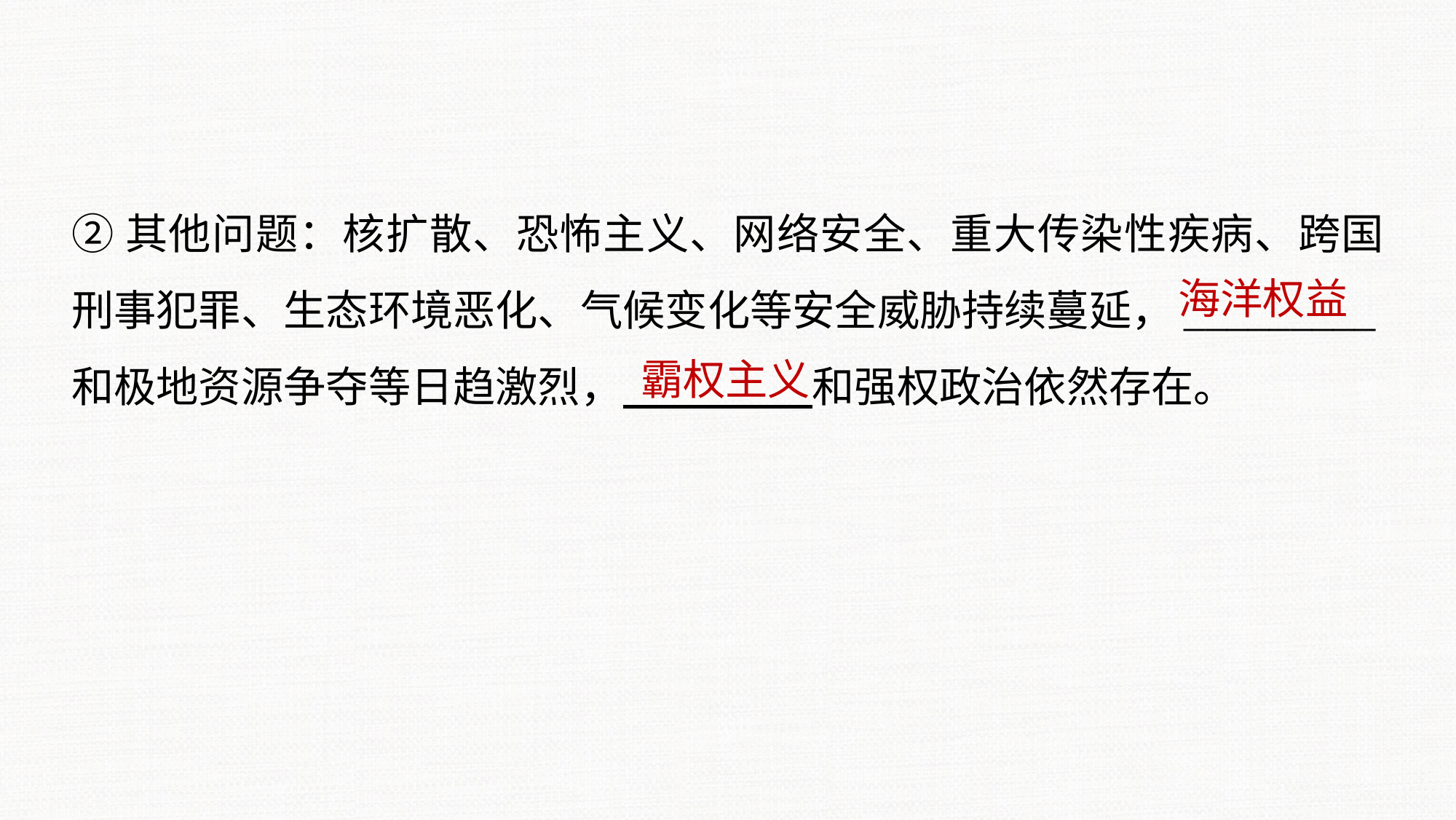

②其他问题：核扩散、恐怖主义、网络安全、重大传染性疾病、跨国刑事犯罪、生态环境恶化、气候变化等安全威胁持续蔓延，_________
和极地资源争夺等日趋激烈，                    和强权政治依然存在。
海洋权益
霸权主义